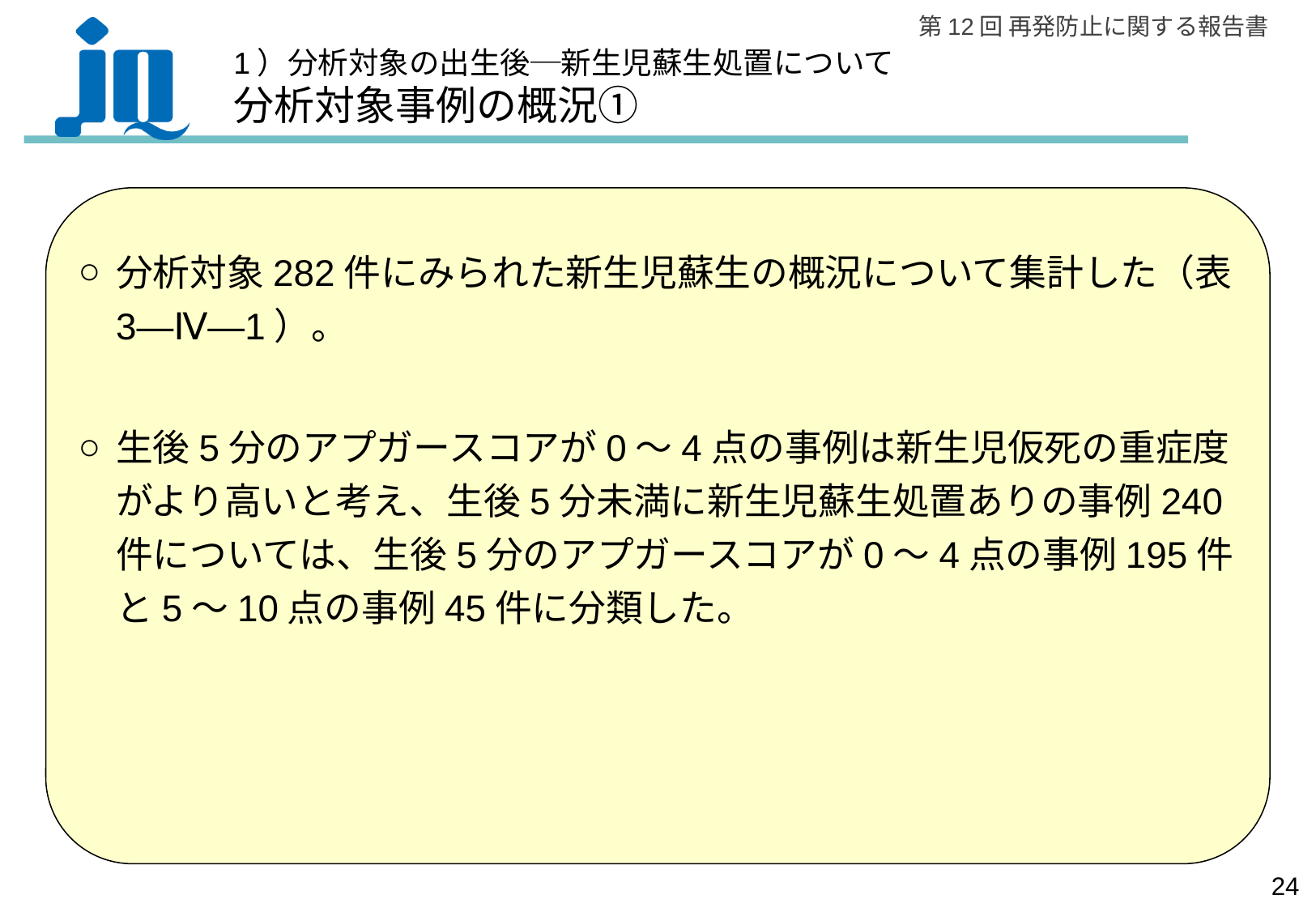

1）分析対象の出生後─新生児蘇生処置について
分析対象事例の概況①
分析対象282件にみられた新生児蘇生の概況について集計した（表3―Ⅳ―1）。

生後5分のアプガースコアが0～4点の事例は新生児仮死の重症度がより高いと考え、生後5分未満に新生児蘇生処置ありの事例240件については、生後5分のアプガースコアが0～4点の事例195件と5～10点の事例45件に分類した。

24